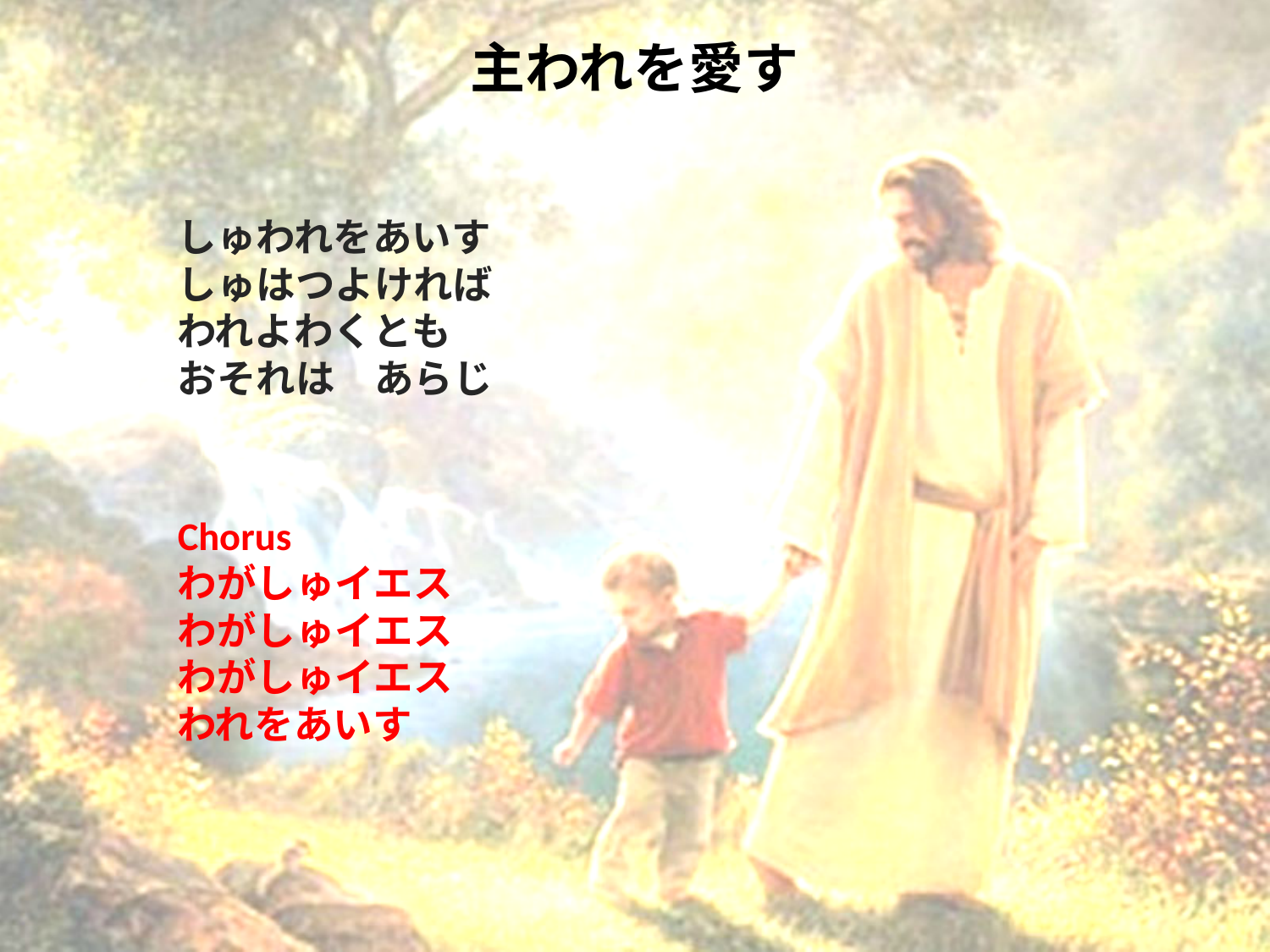

# 主われを愛す
しゅわれをあいす
しゅはつよければ
われよわくとも
おそれは　あらじ

Chorus
わがしゅイエス
わがしゅイエス
わがしゅイエス
われをあいす